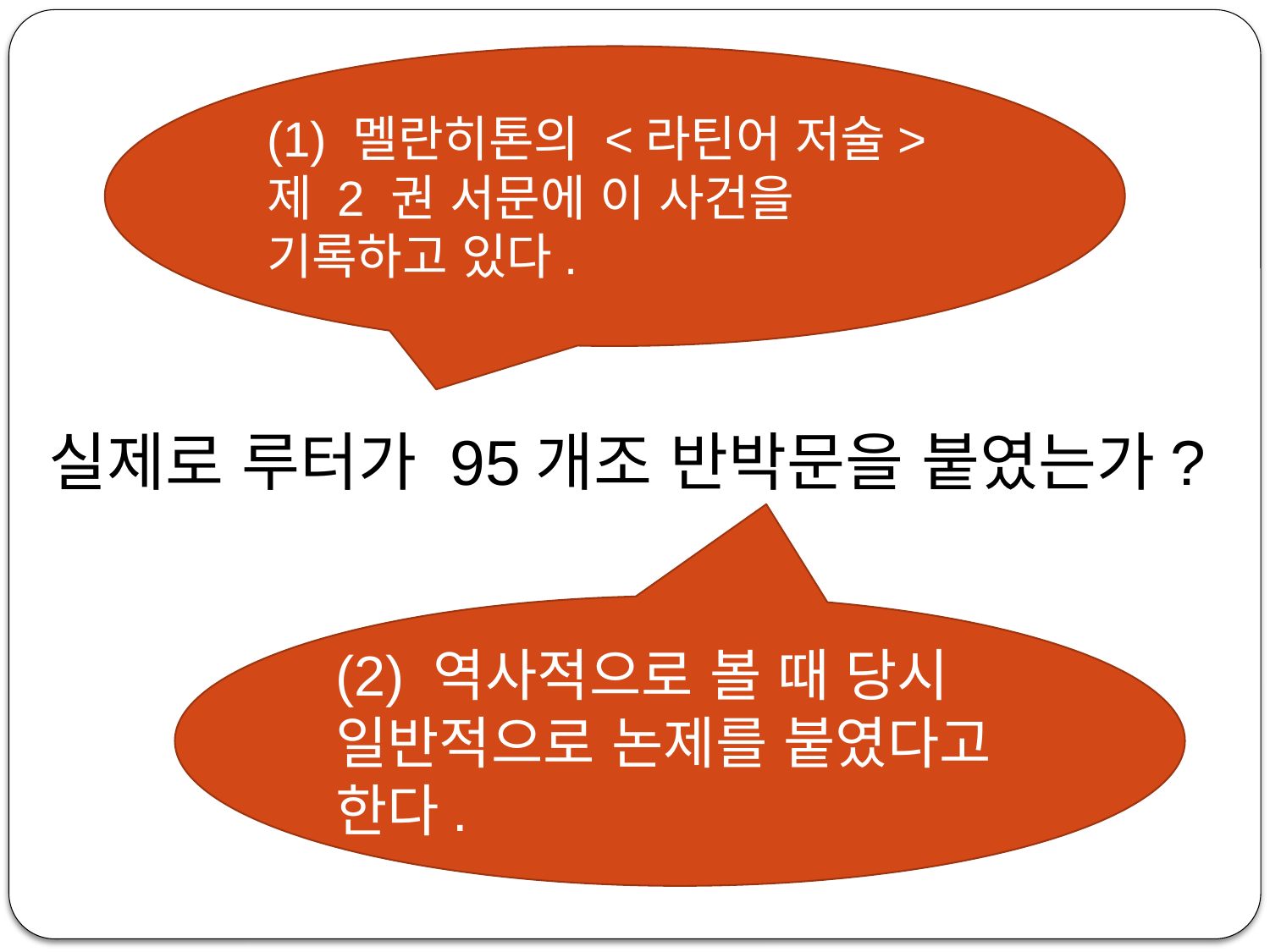

(1) 멜란히톤의 <라틴어 저술> 제 2 권 서문에 이 사건을 기록하고 있다.
실제로 루터가 95개조 반박문을 붙였는가?
(2) 역사적으로 볼 때 당시 일반적으로 논제를 붙였다고 한다.